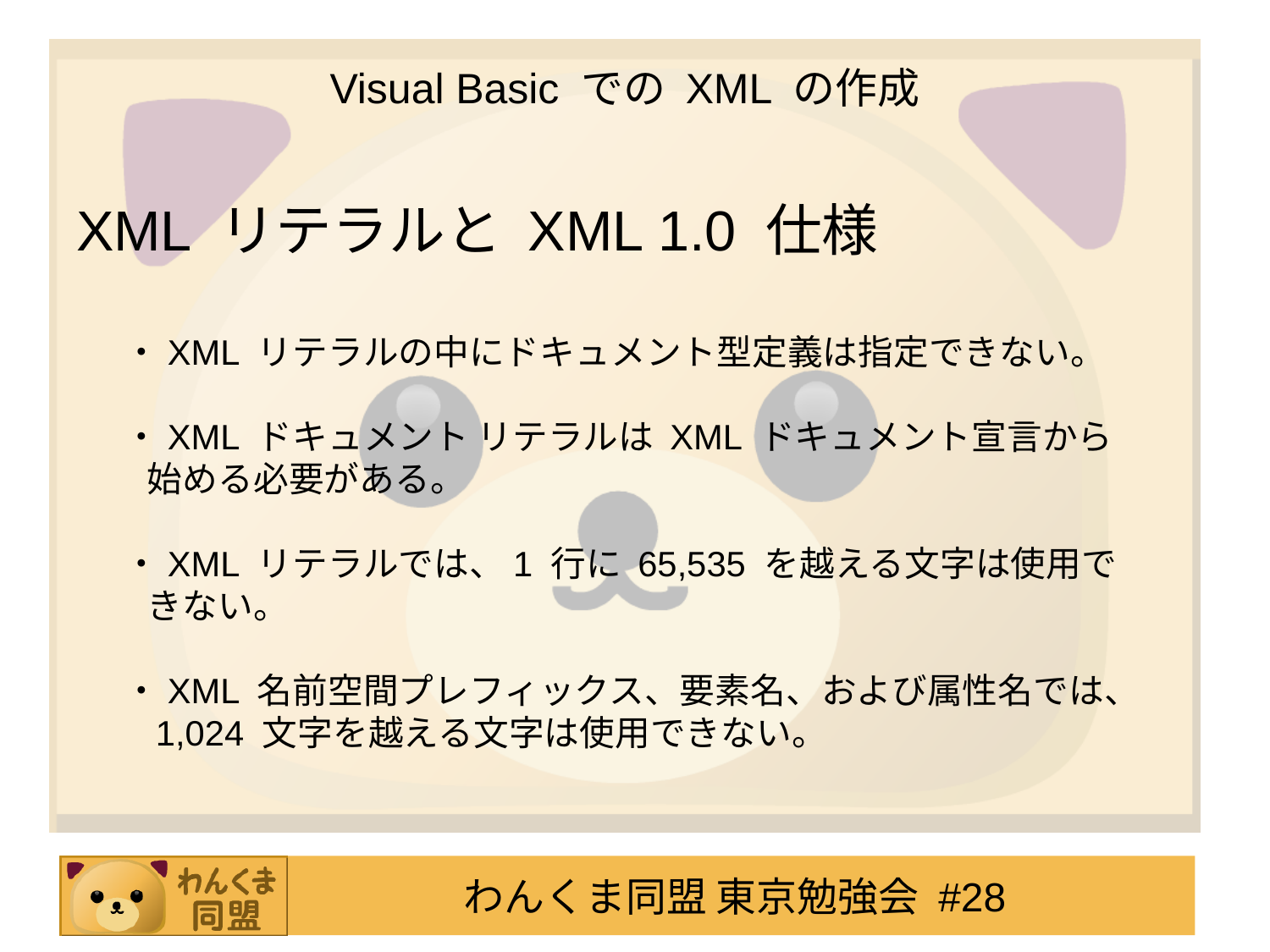

# Visual Basic での XML の作成
XML リテラルと XML 1.0 仕様
・XML リテラルの中にドキュメント型定義は指定できない。
・XML ドキュメント リテラルは XML ドキュメント宣言から
   始める必要がある。
・XML リテラルでは、1 行に 65,535 を越える文字は使用で
   きない。
・XML 名前空間プレフィックス、要素名、および属性名では、
   1,024 文字を越える文字は使用できない。